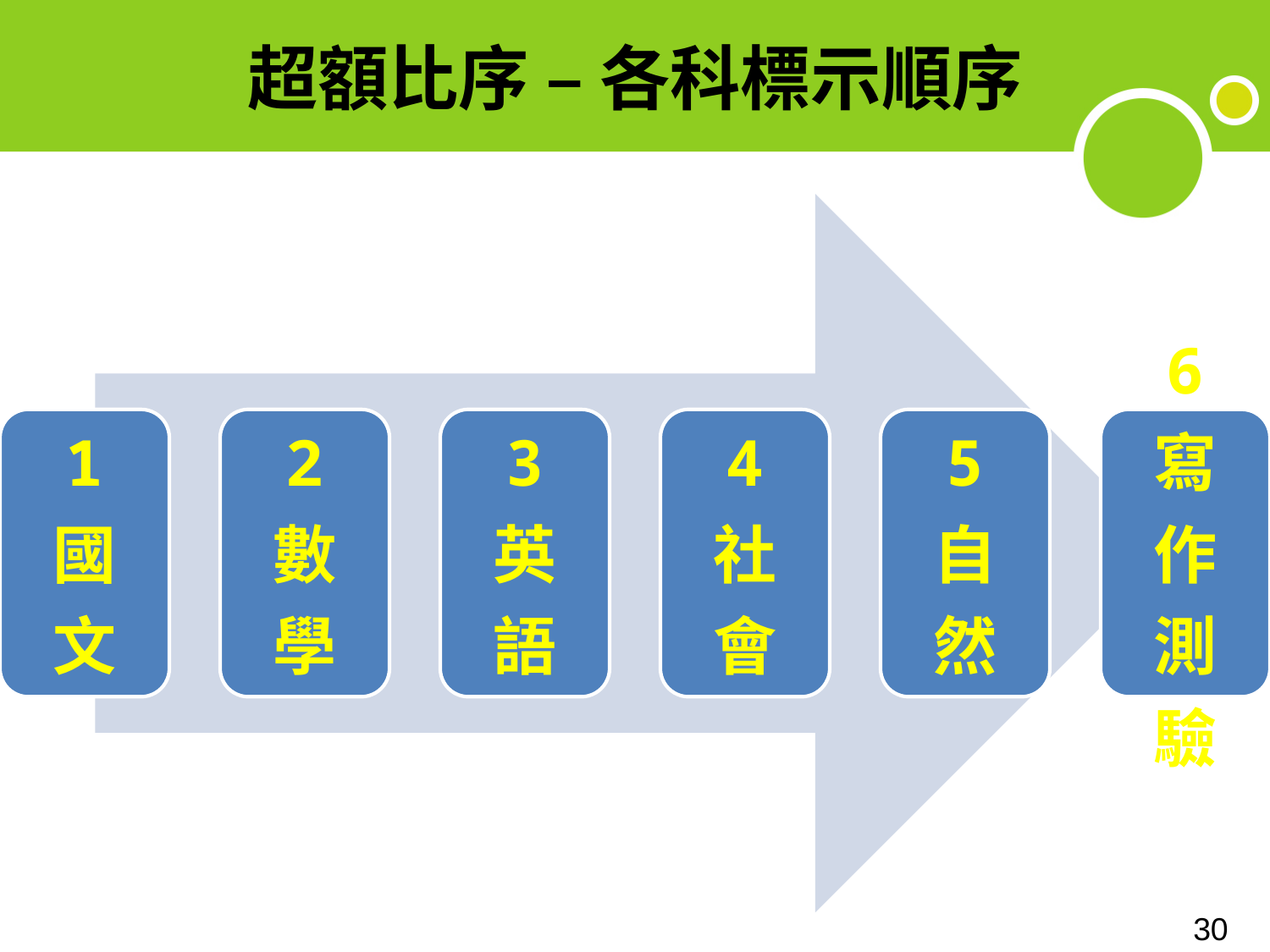

# 超額比序 – 各科標示順序
1
國文
2
數學
3
英語
4
社會
5
自然
6
寫作測驗
30